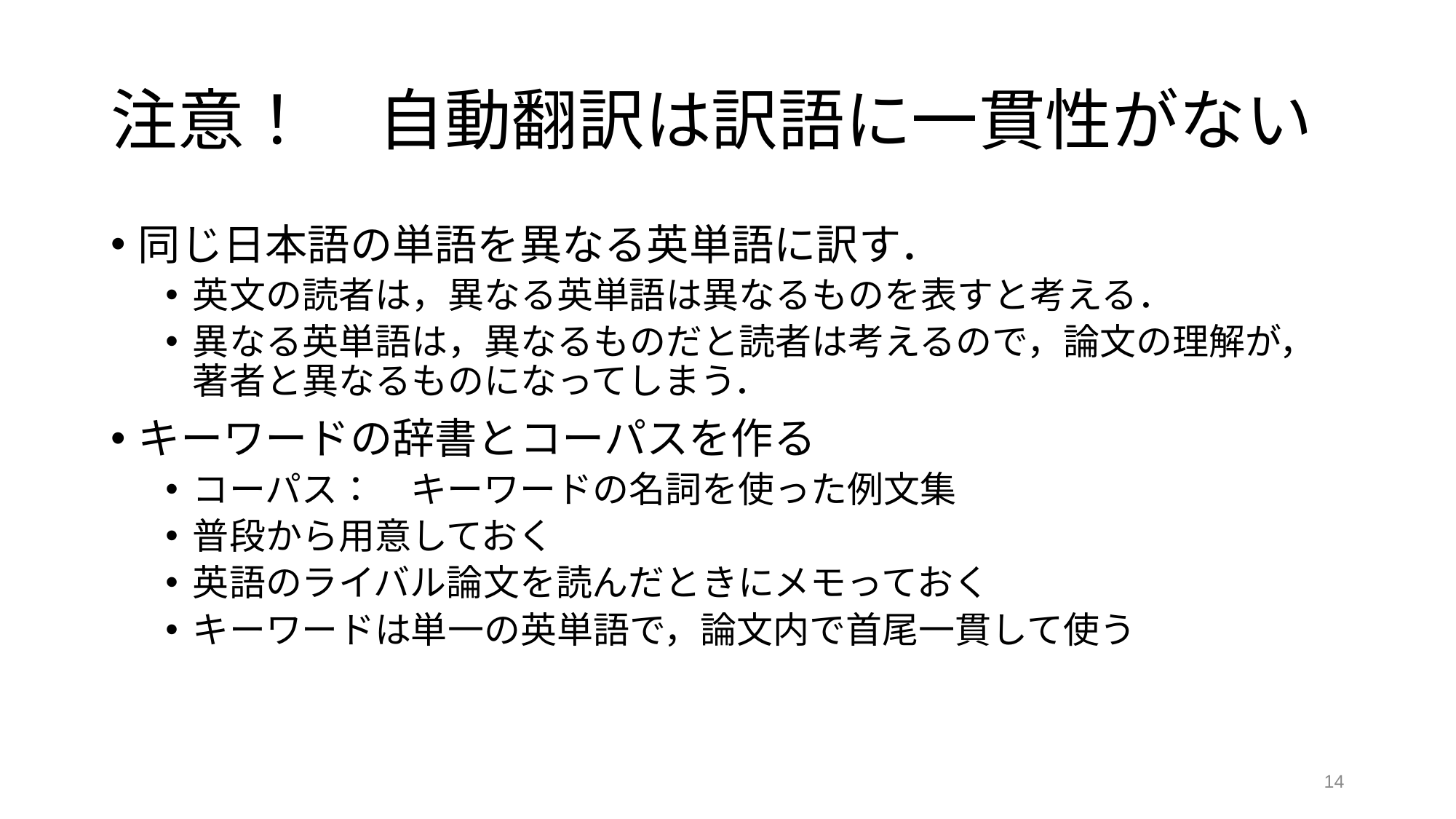

# 注意！　自動翻訳は訳語に一貫性がない
同じ日本語の単語を異なる英単語に訳す．
英文の読者は，異なる英単語は異なるものを表すと考える．
異なる英単語は，異なるものだと読者は考えるので，論文の理解が，著者と異なるものになってしまう．
キーワードの辞書とコーパスを作る
コーパス：　キーワードの名詞を使った例文集
普段から用意しておく
英語のライバル論文を読んだときにメモっておく
キーワードは単一の英単語で，論文内で首尾一貫して使う

14